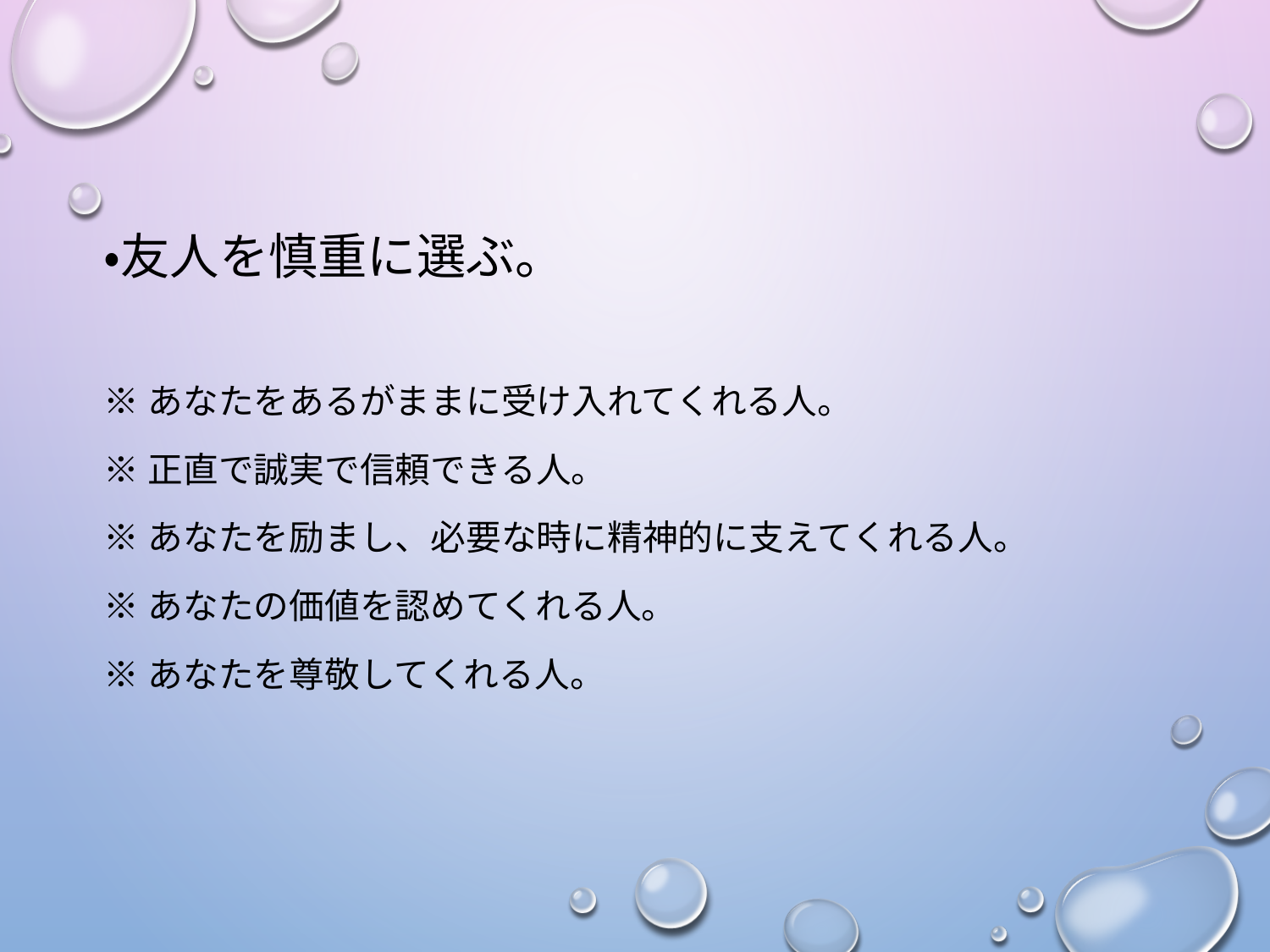

・友人を慎重に選ぶ。

※あなたをあるがままに受け入れてくれる人。
※正直で誠実で信頼できる人。
※あなたを励まし、必要な時に精神的に支えてくれる人。
※あなたの価値を認めてくれる人。
※あなたを尊敬してくれる人。